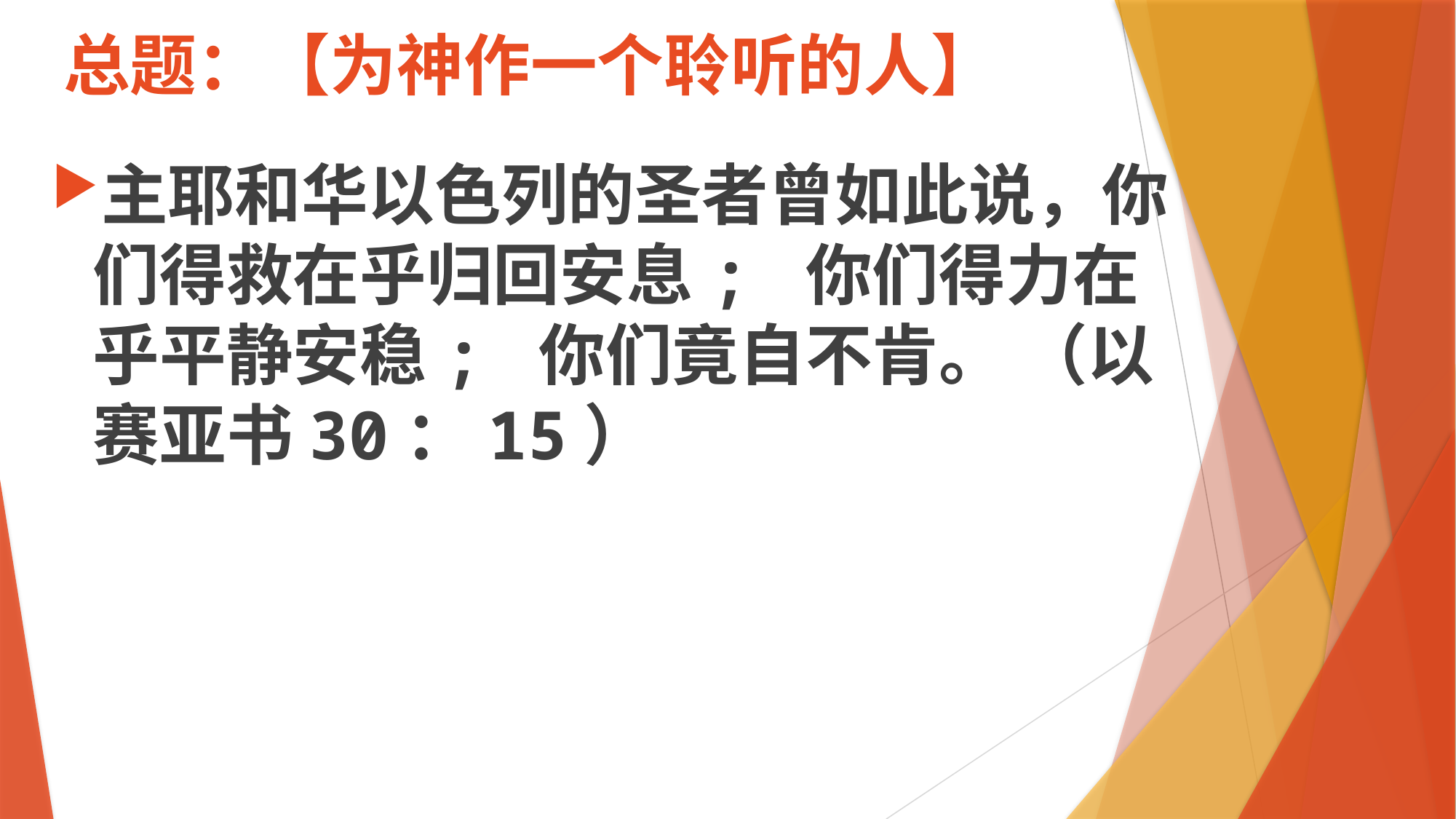

# 总题：【为神作一个聆听的人】
主耶和华以色列的圣者曾如此说，你们得救在乎归回安息; 你们得力在乎平静安稳; 你们竟自不肯。 （以赛亚书30：15）